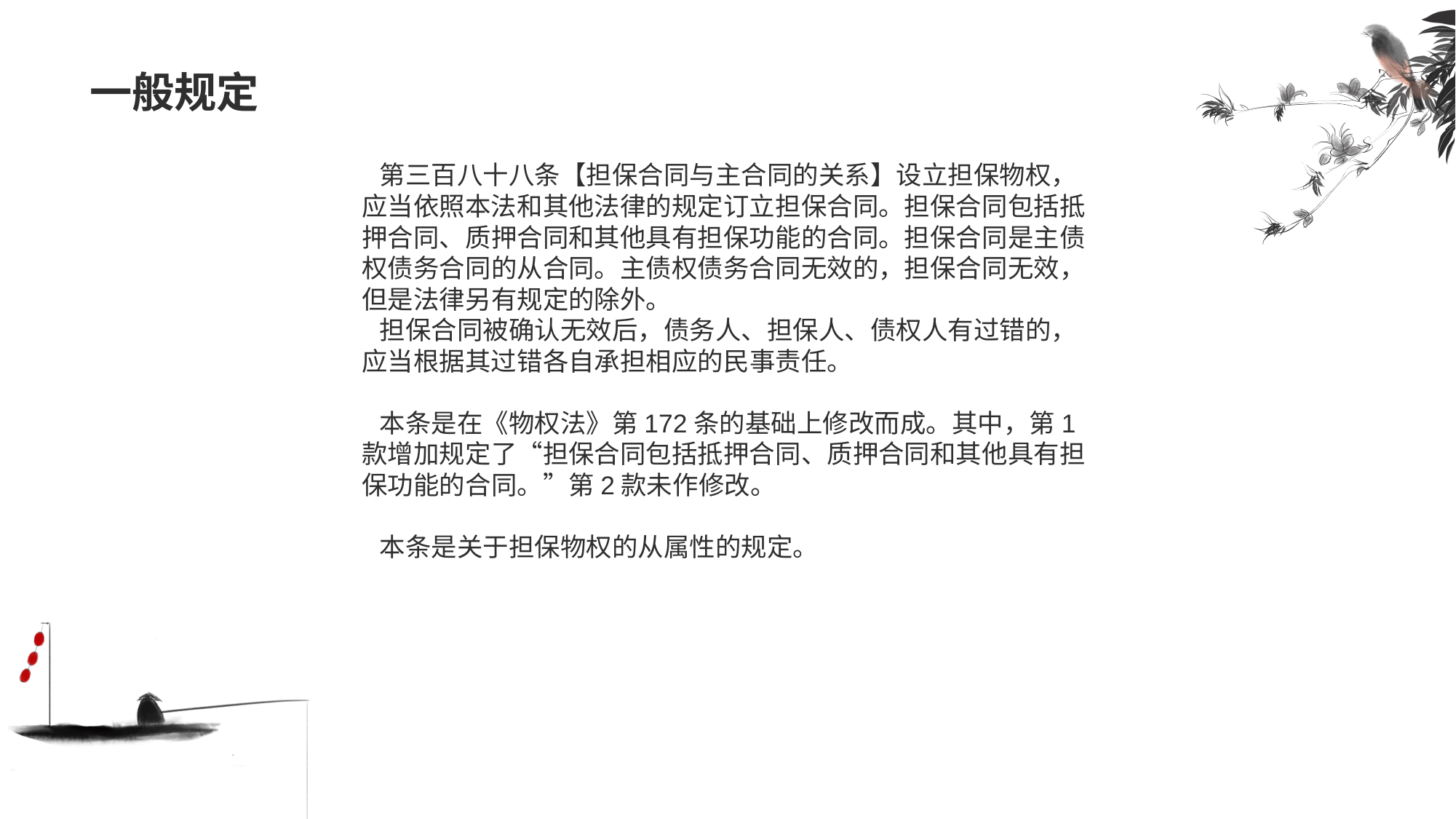

# 一般规定

  第三百八十八条【担保合同与主合同的关系】设立担保物权，应当依照本法和其他法律的规定订立担保合同。担保合同包括抵押合同、质押合同和其他具有担保功能的合同。担保合同是主债权债务合同的从合同。主债权债务合同无效的，担保合同无效，但是法律另有规定的除外。
  担保合同被确认无效后，债务人、担保人、债权人有过错的，应当根据其过错各自承担相应的民事责任。

  本条是在《物权法》第172条的基础上修改而成。其中，第1款增加规定了“担保合同包括抵押合同、质押合同和其他具有担保功能的合同。”第2款未作修改。

  本条是关于担保物权的从属性的规定。
42